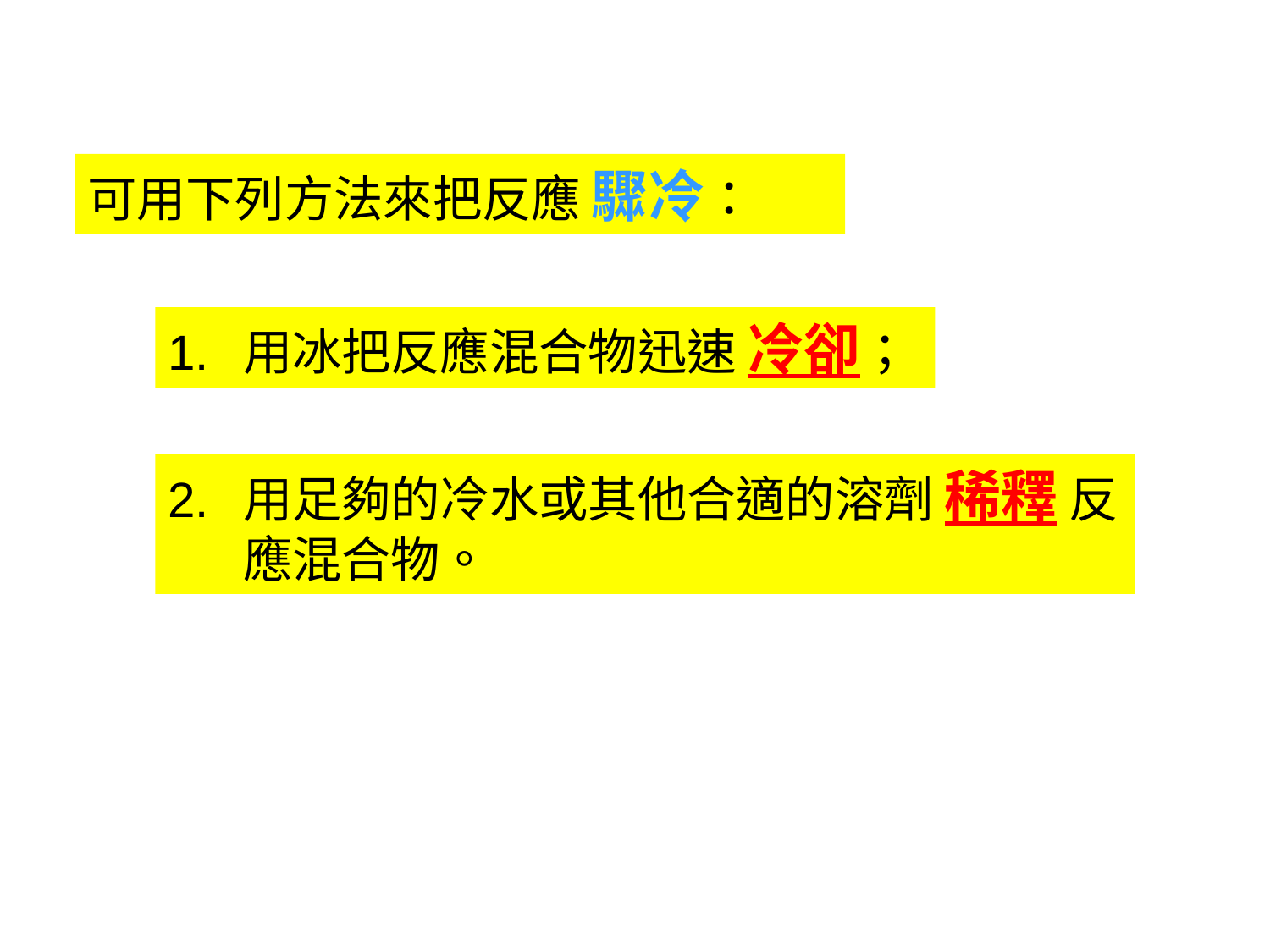

可用下列方法來把反應 驟冷：
1. 	用冰把反應混合物迅速 冷卻；
2.	用足夠的冷水或其他合適的溶劑 稀釋 反應混合物。